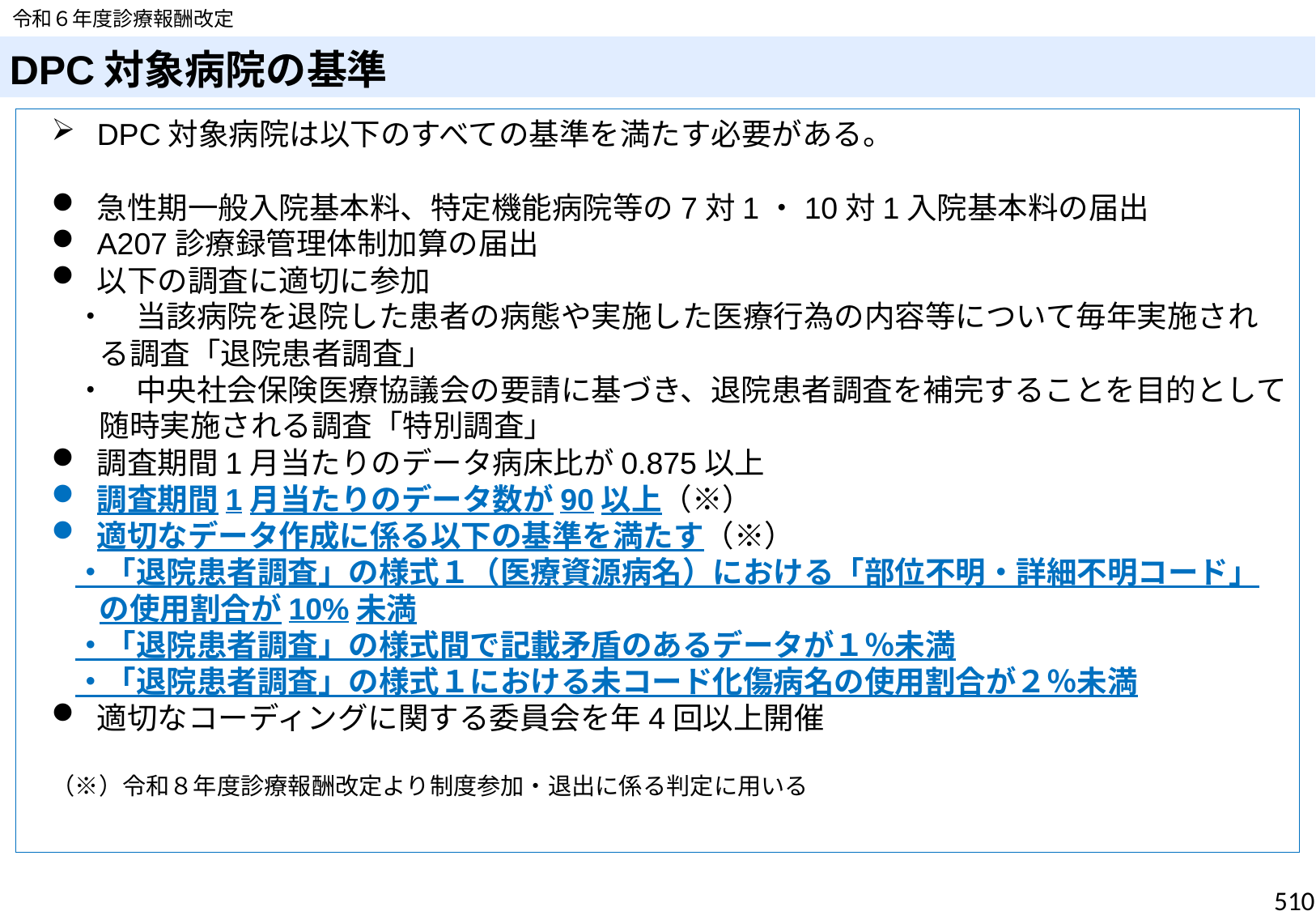

令和６年度診療報酬改定
# DPC対象病院の基準
DPC対象病院は以下のすべての基準を満たす必要がある。

急性期一般入院基本料、特定機能病院等の7対1・10対1入院基本料の届出
A207診療録管理体制加算の届出
以下の調査に適切に参加
・　当該病院を退院した患者の病態や実施した医療行為の内容等について毎年実施される調査「退院患者調査」
・　中央社会保険医療協議会の要請に基づき、退院患者調査を補完することを目的として随時実施される調査「特別調査」
調査期間1月当たりのデータ病床比が0.875以上
調査期間1月当たりのデータ数が90以上（※）
適切なデータ作成に係る以下の基準を満たす（※）
・「退院患者調査」の様式１（医療資源病名）における「部位不明・詳細不明コード」の使用割合が10%未満
・「退院患者調査」の様式間で記載矛盾のあるデータが１％未満
・「退院患者調査」の様式１における未コード化傷病名の使用割合が２％未満
適切なコーディングに関する委員会を年4回以上開催

（※）令和８年度診療報酬改定より制度参加・退出に係る判定に用いる

510